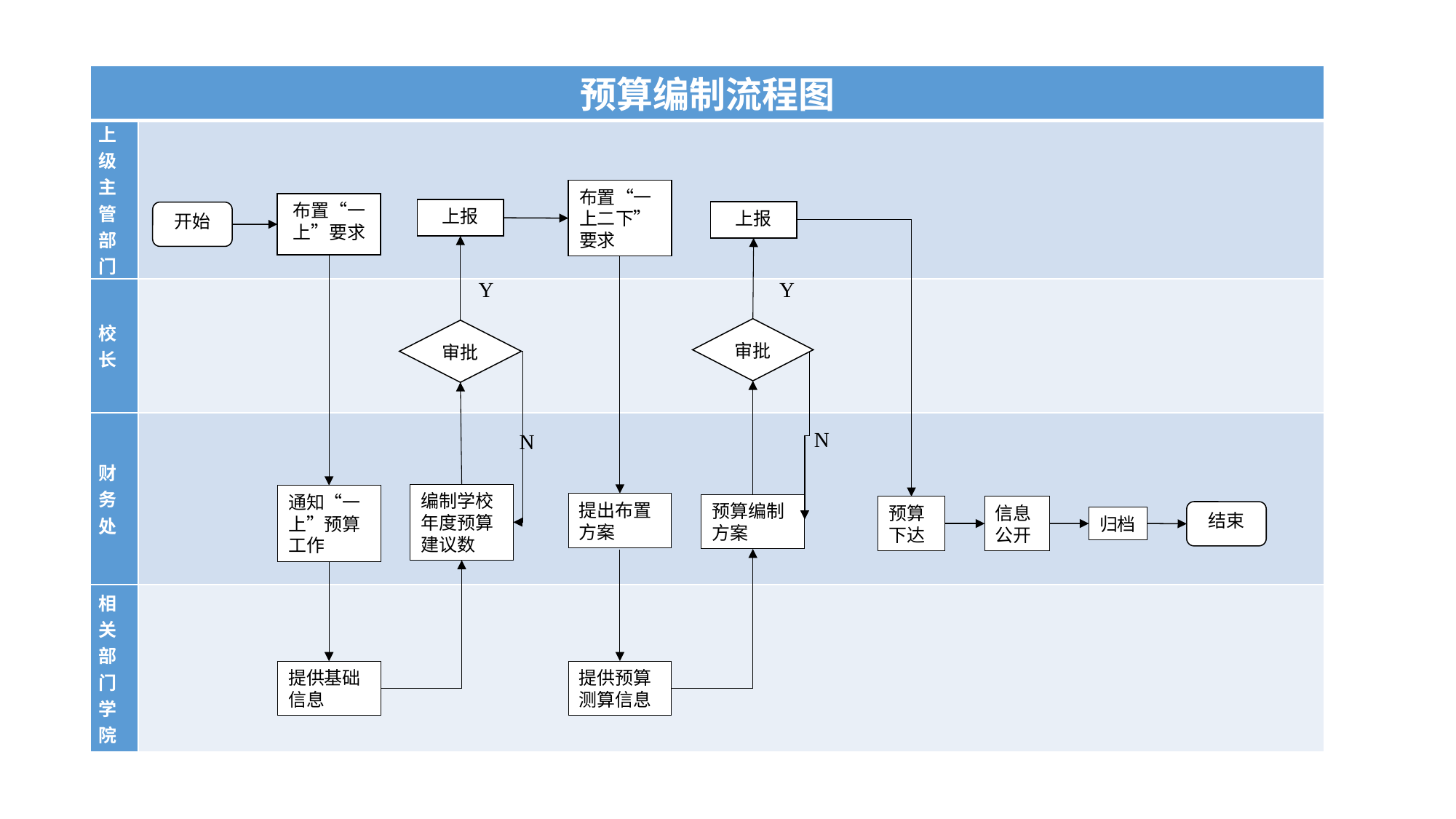

| 预算编制流程图 |  |
| --- | --- |
| 上级主管部门 |  |
| 校长 |  |
| 财务处 |  |
| 相关部门学院 |  |
布置“一上二下”要求
布置“一上”要求
上报
上报
开始
Y
Y
审批
审批
N
N
编制学校年度预算建议数
通知“一上”预算工作
提出布置方案
预算编制方案
预算下达
信息公开
结束
归档
提供预算测算信息
提供基础信息